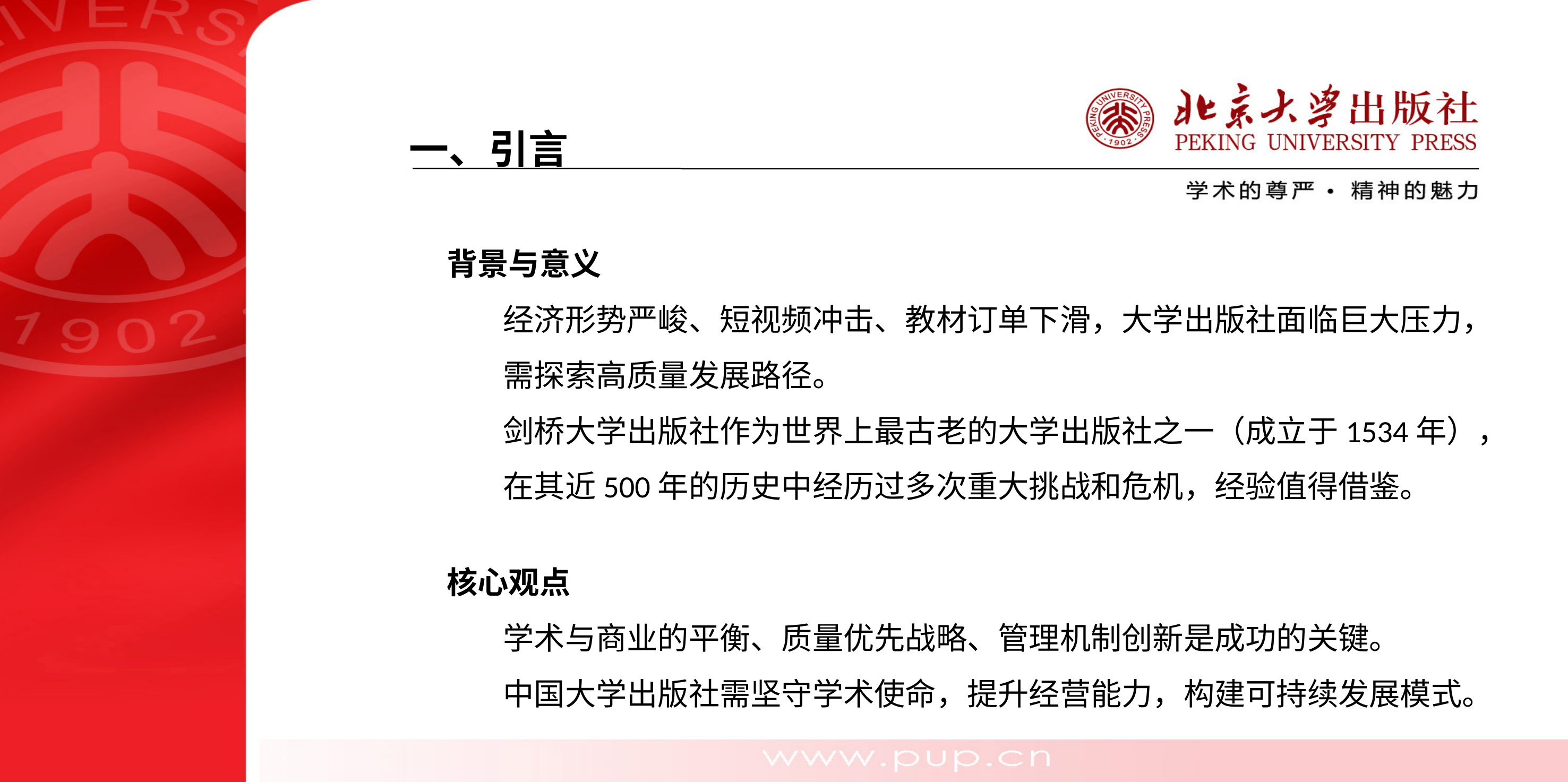

一、引言
背景与意义
经济形势严峻、短视频冲击、教材订单下滑，大学出版社面临巨大压力，需探索高质量发展路径。
剑桥大学出版社作为世界上最古老的大学出版社之一（成立于1534年），在其近500年的历史中经历过多次重大挑战和危机，经验值得借鉴。

核心观点
学术与商业的平衡、质量优先战略、管理机制创新是成功的关键。
中国大学出版社需坚守学术使命，提升经营能力，构建可持续发展模式。